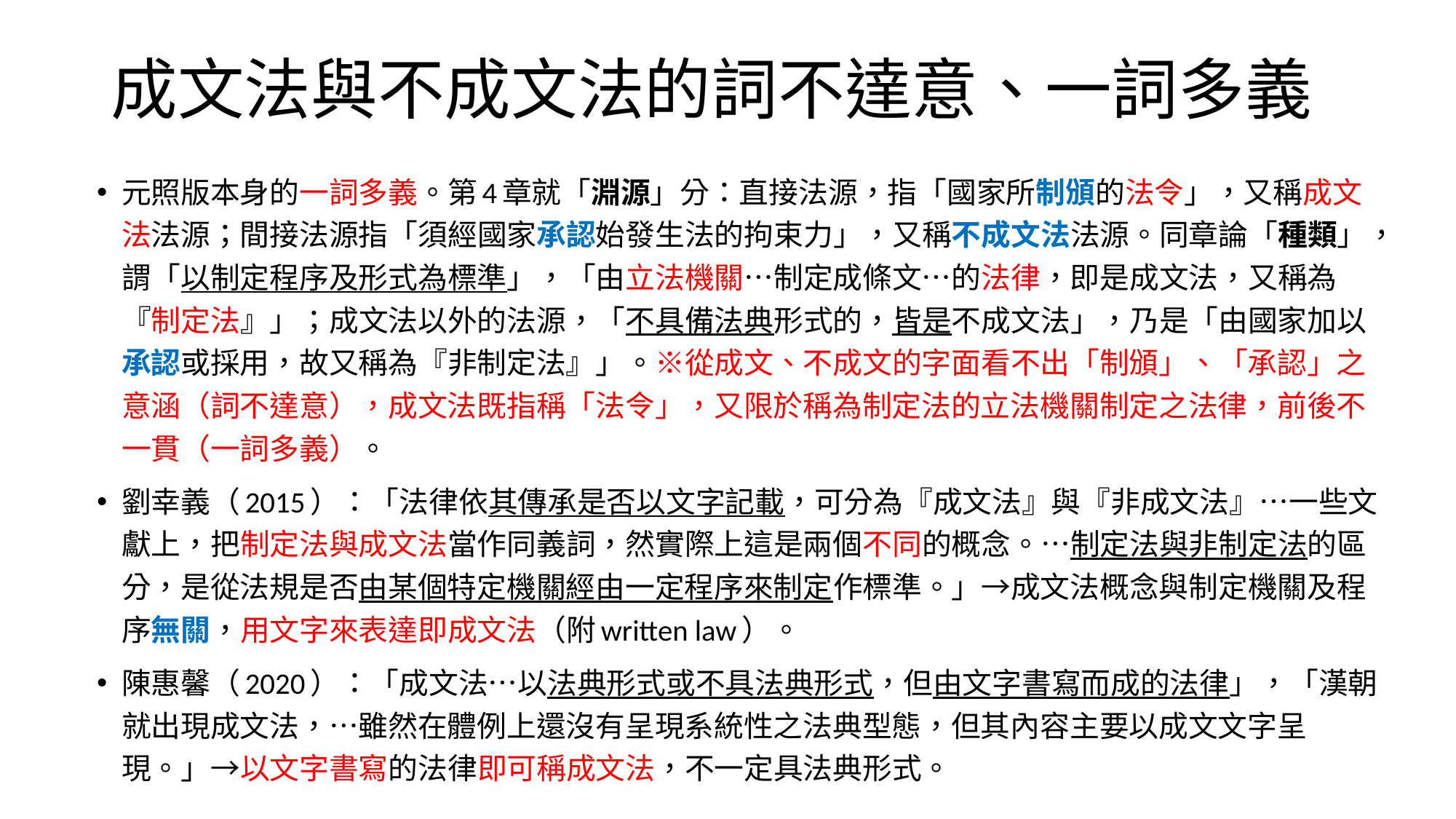

# 成文法與不成文法的詞不達意、一詞多義
元照版本身的一詞多義。第4章就「淵源」分：直接法源，指「國家所制頒的法令」，又稱成文法法源；間接法源指「須經國家承認始發生法的拘束力」，又稱不成文法法源。同章論「種類」，謂「以制定程序及形式為標準」，「由立法機關…制定成條文…的法律，即是成文法，又稱為『制定法』」；成文法以外的法源，「不具備法典形式的，皆是不成文法」，乃是「由國家加以承認或採用，故又稱為『非制定法』」。※從成文、不成文的字面看不出「制頒」、「承認」之意涵（詞不達意），成文法既指稱「法令」，又限於稱為制定法的立法機關制定之法律，前後不一貫（一詞多義）。
劉幸義（2015）：「法律依其傳承是否以文字記載，可分為『成文法』與『非成文法』…一些文獻上，把制定法與成文法當作同義詞，然實際上這是兩個不同的概念。…制定法與非制定法的區分，是從法規是否由某個特定機關經由一定程序來制定作標準。」→成文法概念與制定機關及程序無關，用文字來表達即成文法（附written law）。
陳惠馨（2020）：「成文法…以法典形式或不具法典形式，但由文字書寫而成的法律」，「漢朝就出現成文法，…雖然在體例上還沒有呈現系統性之法典型態，但其內容主要以成文文字呈現。」→以文字書寫的法律即可稱成文法，不一定具法典形式。